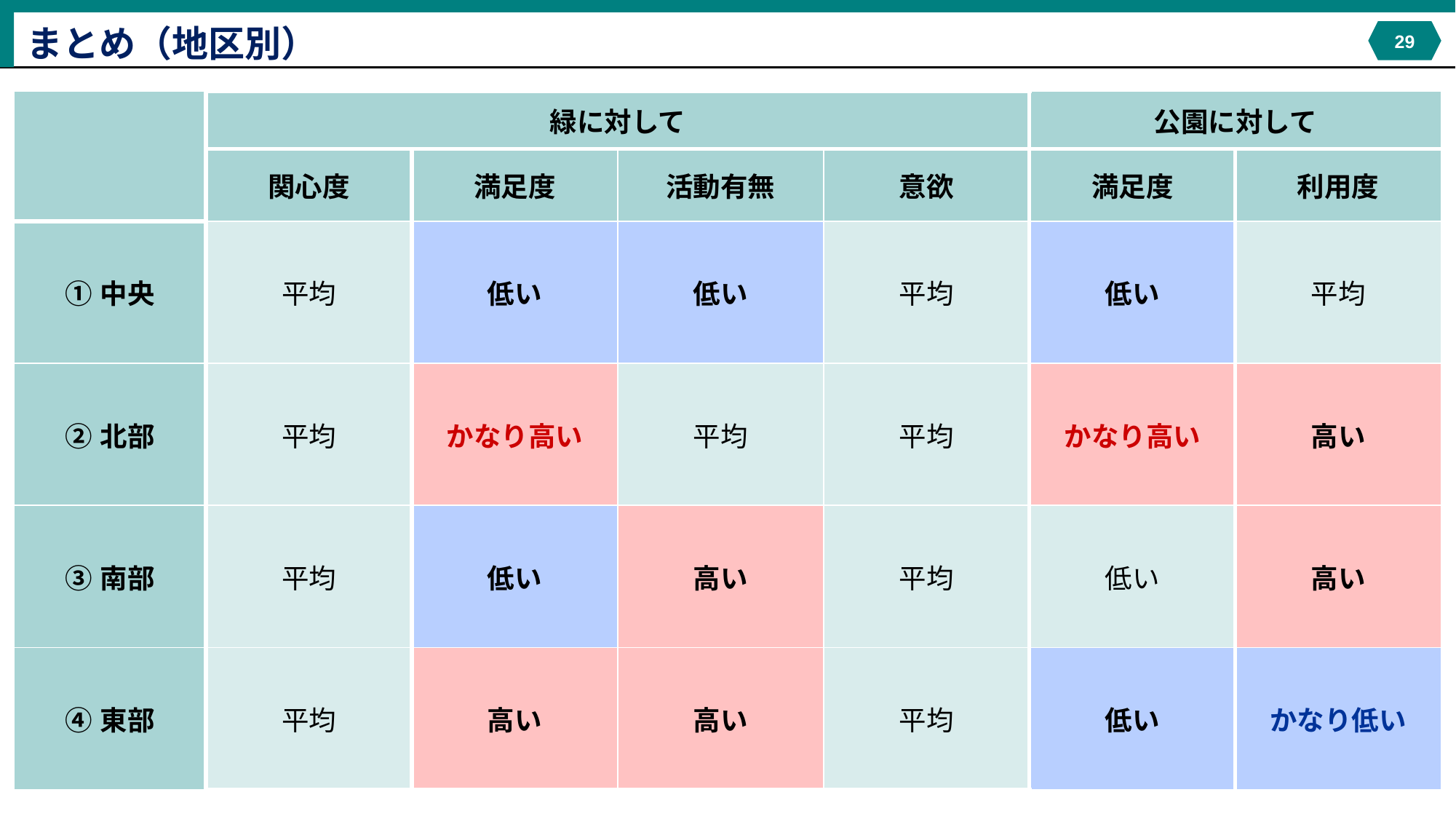

まとめ（地区別）
29
|  | 緑に対して |  |  |  | 公園に対して |  |
| --- | --- | --- | --- | --- | --- | --- |
|  | 関心度 | 満足度 | 活動有無 | 意欲 | 満足度 | 利用度 |
| ①中央 | 平均 | 低い | 低い | 平均 | 低い | 平均 |
| ②北部 | 平均 | かなり高い | 平均 | 平均 | かなり高い | 高い |
| ③南部 | 平均 | 低い | 高い | 平均 | 低い | 高い |
| ④東部 | 平均 | 高い | 高い | 平均 | 低い | かなり低い |